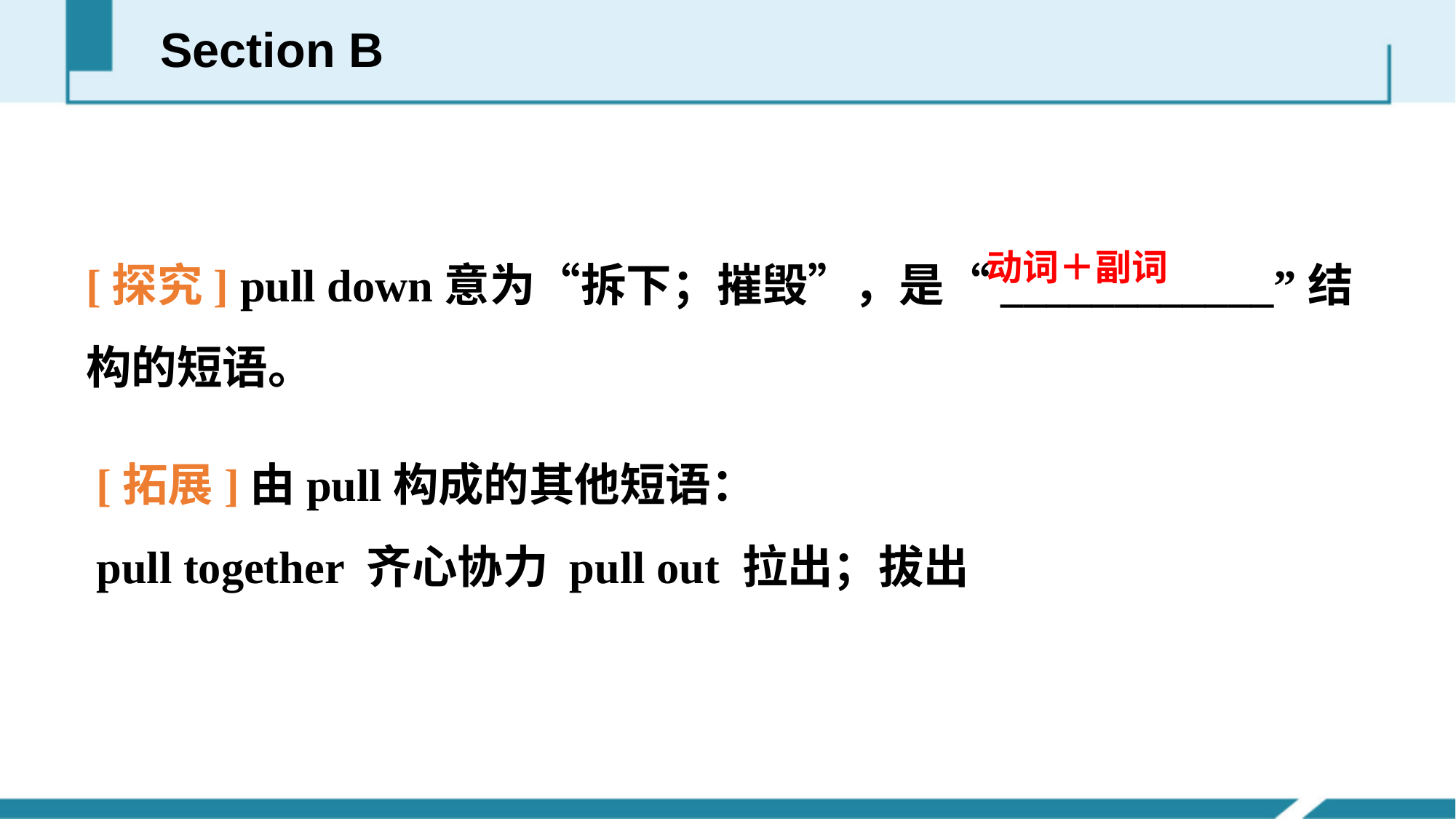

Section B
[探究] pull down意为“拆下；摧毁”，是“____________”结构的短语。
动词＋副词
[拓展]由pull构成的其他短语：
pull together 齐心协力 pull out 拉出；拔出